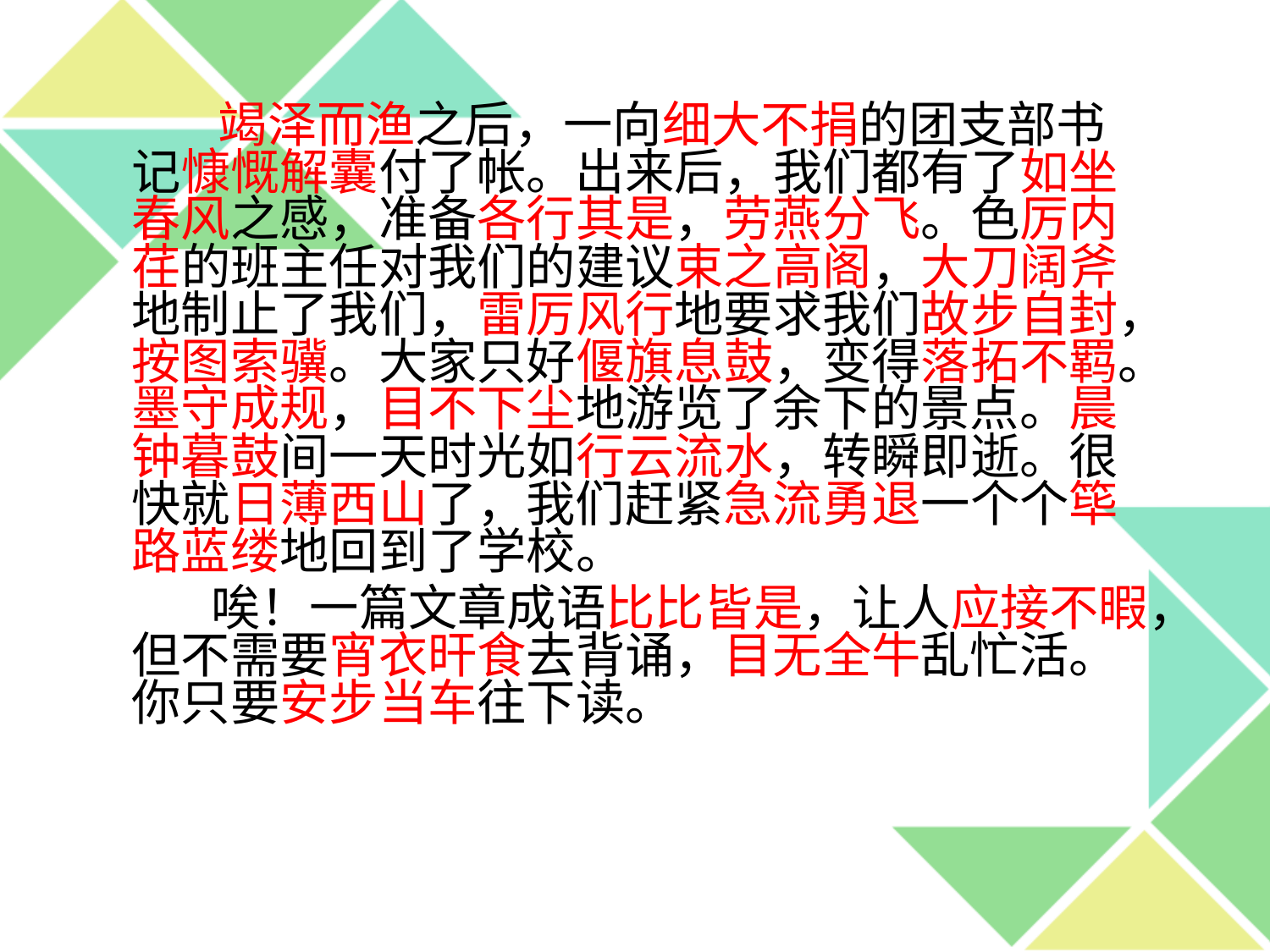

竭泽而渔之后，一向细大不捐的团支部书记慷慨解囊付了帐。出来后，我们都有了如坐春风之感，准备各行其是，劳燕分飞。色厉内荏的班主任对我们的建议束之高阁，大刀阔斧地制止了我们，雷厉风行地要求我们故步自封，按图索骥。大家只好偃旗息鼓，变得落拓不羁。墨守成规，目不下尘地游览了余下的景点。晨钟暮鼓间一天时光如行云流水，转瞬即逝。很快就日薄西山了，我们赶紧急流勇退一个个筚路蓝缕地回到了学校。
         唉！一篇文章成语比比皆是，让人应接不暇，但不需要宵衣旰食去背诵，目无全牛乱忙活。你只要安步当车往下读。